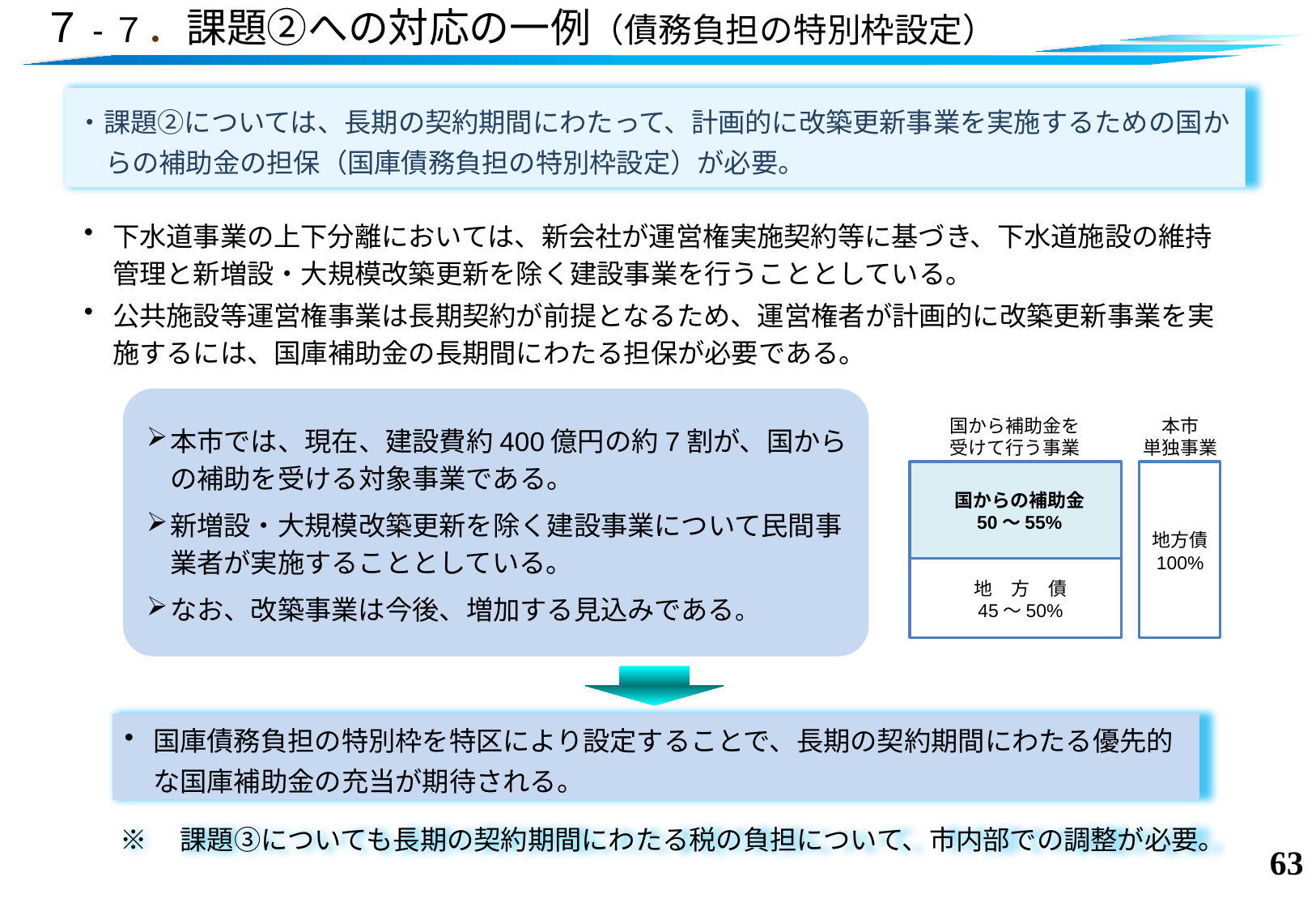

# ７-７．課題②への対応の一例（債務負担の特別枠設定）
・課題②については、長期の契約期間にわたって、計画的に改築更新事業を実施するための国からの補助金の担保（国庫債務負担の特別枠設定）が必要。
下水道事業の上下分離においては、新会社が運営権実施契約等に基づき、下水道施設の維持管理と新増設・大規模改築更新を除く建設事業を行うこととしている。
公共施設等運営権事業は長期契約が前提となるため、運営権者が計画的に改築更新事業を実施するには、国庫補助金の長期間にわたる担保が必要である。
本市では、現在、建設費約400億円の約7割が、国からの補助を受ける対象事業である。
新増設・大規模改築更新を除く建設事業について民間事業者が実施することとしている。
なお、改築事業は今後、増加する見込みである。
本市
単独事業
国から補助金を
受けて行う事業

国からの補助金
50～55%
地方債
100%

地　方　債
45～50%

国庫債務負担の特別枠を特区により設定することで、長期の契約期間にわたる優先的な国庫補助金の充当が期待される。
※　課題③についても長期の契約期間にわたる税の負担について、市内部での調整が必要。
63